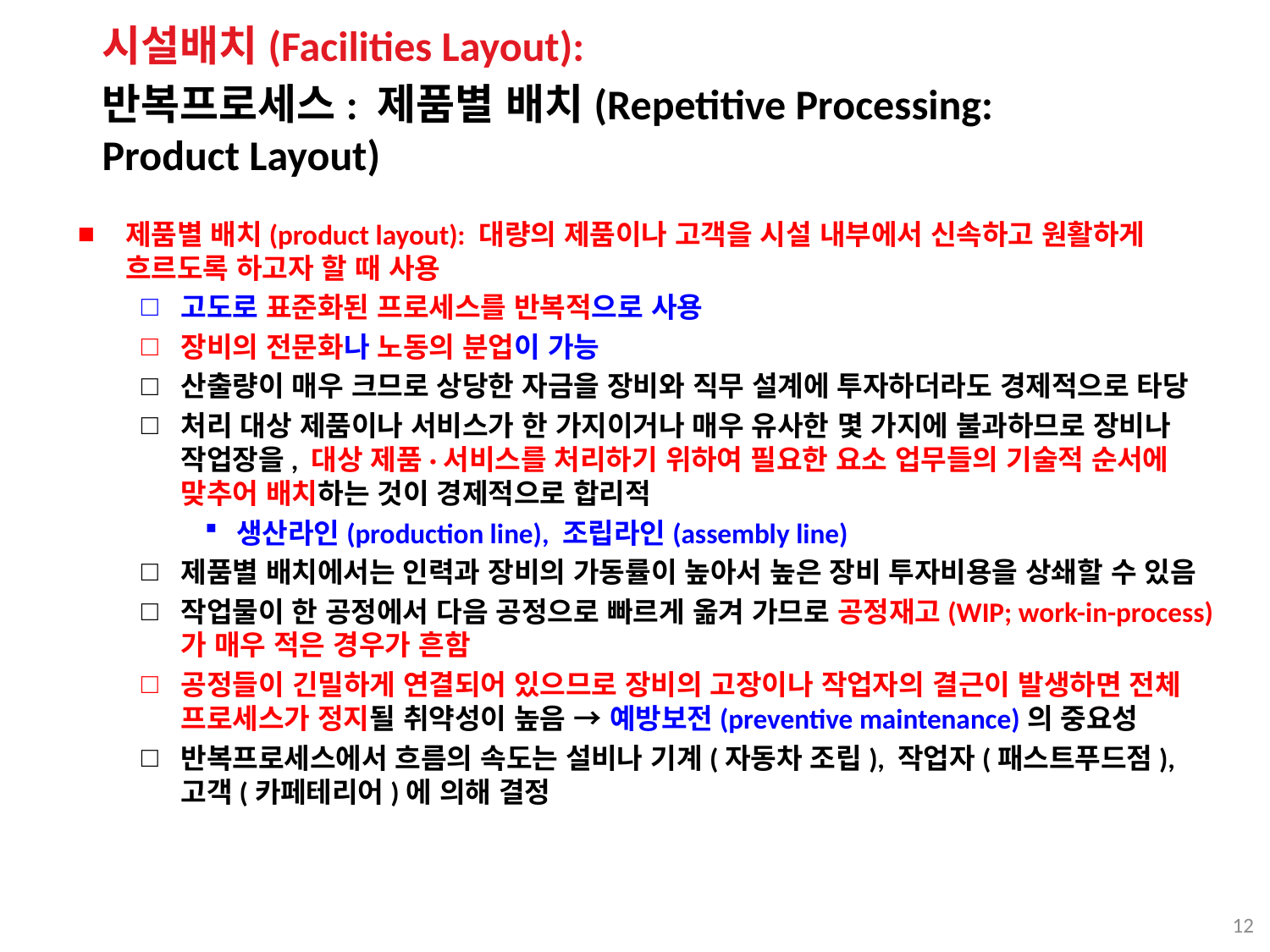

시설배치(Facilities Layout):
반복프로세스: 제품별 배치(Repetitive Processing: Product Layout)
제품별 배치(product layout): 대량의 제품이나 고객을 시설 내부에서 신속하고 원활하게 흐르도록 하고자 할 때 사용
고도로 표준화된 프로세스를 반복적으로 사용
장비의 전문화나 노동의 분업이 가능
산출량이 매우 크므로 상당한 자금을 장비와 직무 설계에 투자하더라도 경제적으로 타당
처리 대상 제품이나 서비스가 한 가지이거나 매우 유사한 몇 가지에 불과하므로 장비나 작업장을, 대상 제품·서비스를 처리하기 위하여 필요한 요소 업무들의 기술적 순서에 맞추어 배치하는 것이 경제적으로 합리적
생산라인(production line), 조립라인(assembly line)
제품별 배치에서는 인력과 장비의 가동률이 높아서 높은 장비 투자비용을 상쇄할 수 있음
작업물이 한 공정에서 다음 공정으로 빠르게 옮겨 가므로 공정재고(WIP; work-in-process)가 매우 적은 경우가 흔함
공정들이 긴밀하게 연결되어 있으므로 장비의 고장이나 작업자의 결근이 발생하면 전체 프로세스가 정지될 취약성이 높음 → 예방보전(preventive maintenance)의 중요성
반복프로세스에서 흐름의 속도는 설비나 기계(자동차 조립), 작업자(패스트푸드점), 고객(카페테리어)에 의해 결정

12